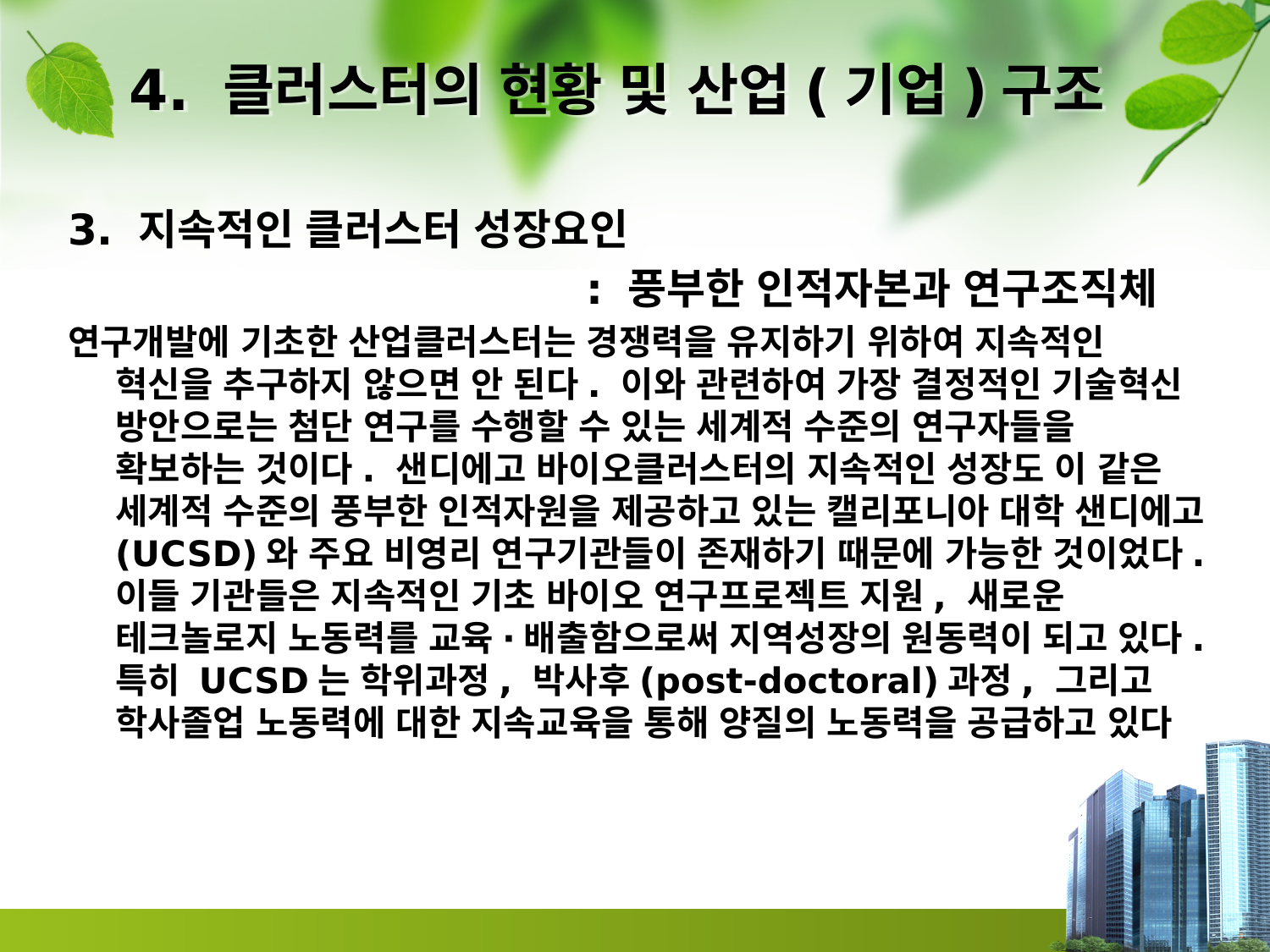

# 4. 클러스터의 현황 및 산업(기업)구조
3. 지속적인 클러스터 성장요인
                                   : 풍부한 인적자본과 연구조직체
연구개발에 기초한 산업클러스터는 경쟁력을 유지하기 위하여 지속적인 혁신을 추구하지 않으면 안 된다. 이와 관련하여 가장 결정적인 기술혁신 방안으로는 첨단 연구를 수행할 수 있는 세계적 수준의 연구자들을 확보하는 것이다. 샌디에고 바이오클러스터의 지속적인 성장도 이 같은 세계적 수준의 풍부한 인적자원을 제공하고 있는 캘리포니아 대학 샌디에고(UCSD)와 주요 비영리 연구기관들이 존재하기 때문에 가능한 것이었다. 이들 기관들은 지속적인 기초 바이오 연구프로젝트 지원, 새로운 테크놀로지 노동력를 교육·배출함으로써 지역성장의 원동력이 되고 있다. 특히 UCSD는 학위과정, 박사후(post-doctoral)과정, 그리고 학사졸업 노동력에 대한 지속교육을 통해 양질의 노동력을 공급하고 있다